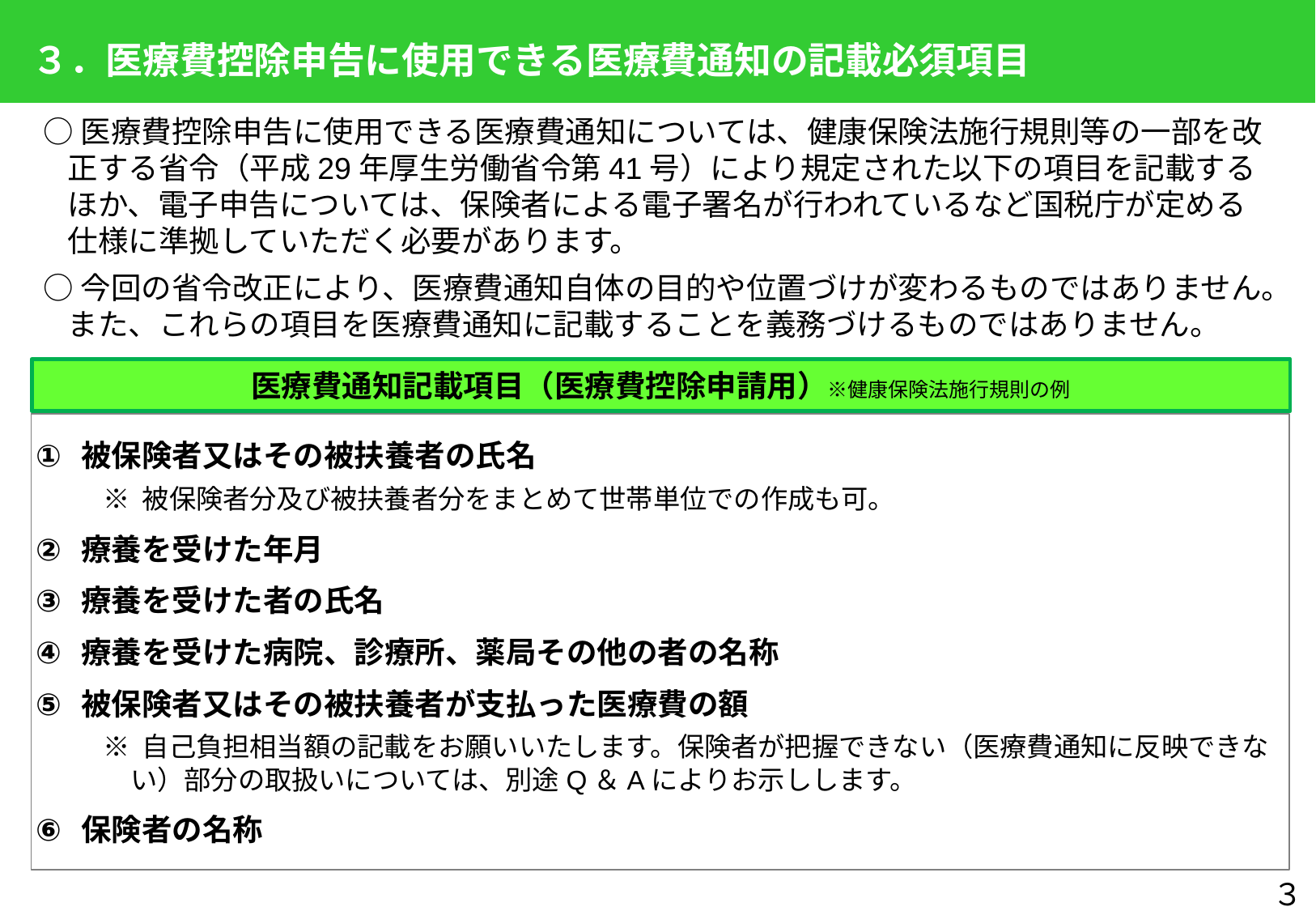

# ３．医療費控除申告に使用できる医療費通知の記載必須項目
○医療費控除申告に使用できる医療費通知については、健康保険法施行規則等の一部を改正する省令（平成29年厚生労働省令第41号）により規定された以下の項目を記載するほか、電子申告については、保険者による電子署名が行われているなど国税庁が定める仕様に準拠していただく必要があります。
○今回の省令改正により、医療費通知自体の目的や位置づけが変わるものではありません。また、これらの項目を医療費通知に記載することを義務づけるものではありません。
医療費通知記載項目（医療費控除申請用）※健康保険法施行規則の例
被保険者又はその被扶養者の氏名
　　 ※  被保険者分及び被扶養者分をまとめて世帯単位での作成も可。
療養を受けた年月
療養を受けた者の氏名
療養を受けた病院、診療所、薬局その他の者の名称
被保険者又はその被扶養者が支払った医療費の額
　　 ※  自己負担相当額の記載をお願いいたします。保険者が把握できない（医療費通知に反映できない）部分の取扱いについては、別途Q＆Aによりお示しします。
保険者の名称
３